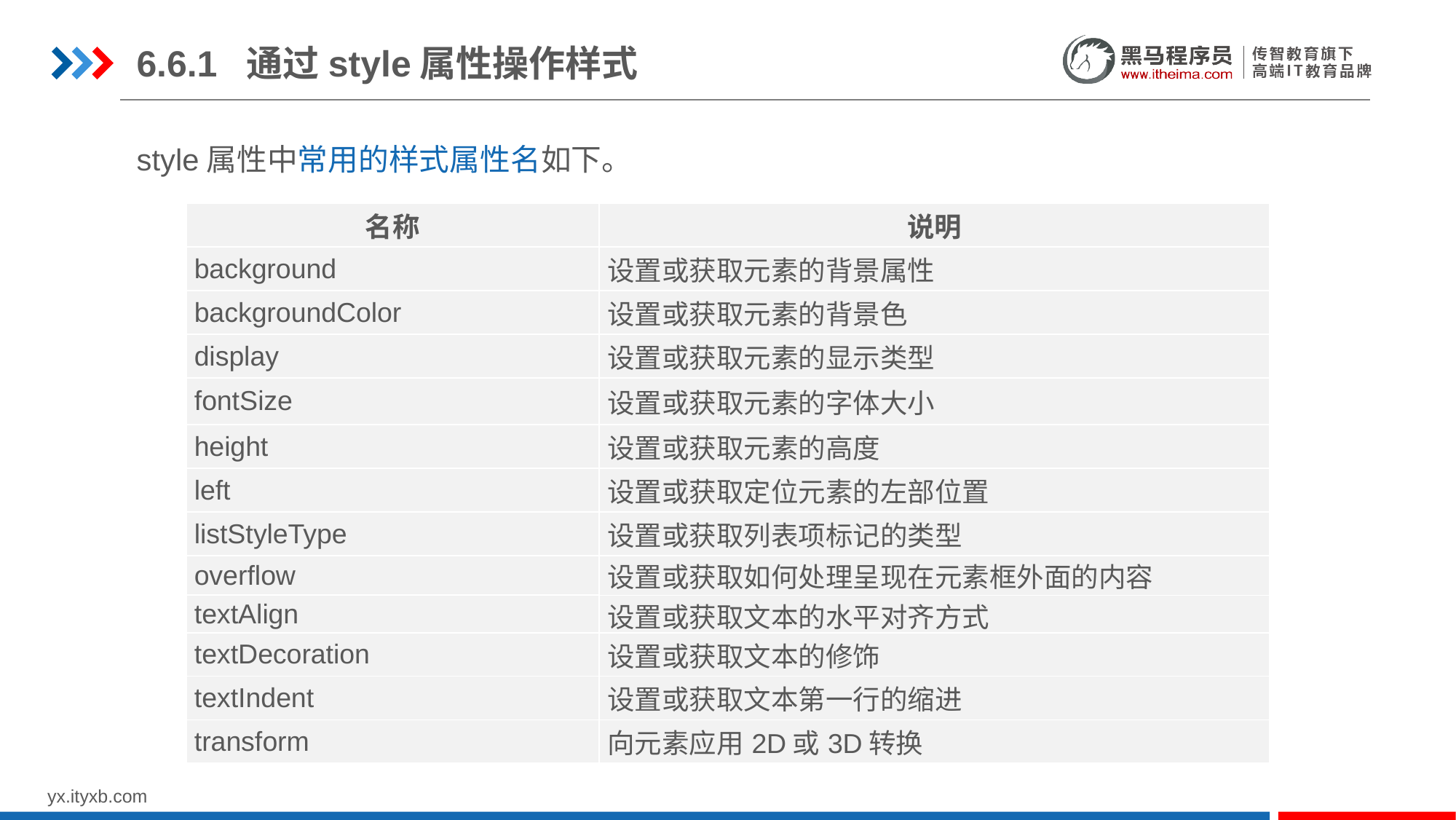

6.6.1  通过style属性操作样式
style属性中常用的样式属性名如下。

| 名称 | 说明 |
| --- | --- |
| background | 设置或获取元素的背景属性 |
| backgroundColor | 设置或获取元素的背景色 |
| display | 设置或获取元素的显示类型 |
| fontSize | 设置或获取元素的字体大小 |
| height | 设置或获取元素的高度 |
| left | 设置或获取定位元素的左部位置 |
| listStyleType | 设置或获取列表项标记的类型 |
| overflow | 设置或获取如何处理呈现在元素框外面的内容 |
| textAlign |  |
|  | 设置或获取文本的水平对齐方式 |
| textDecoration | 设置或获取文本的修饰 |
| textIndent | 设置或获取文本第一行的缩进 |
| transform | 向元素应用2D或3D转换 |